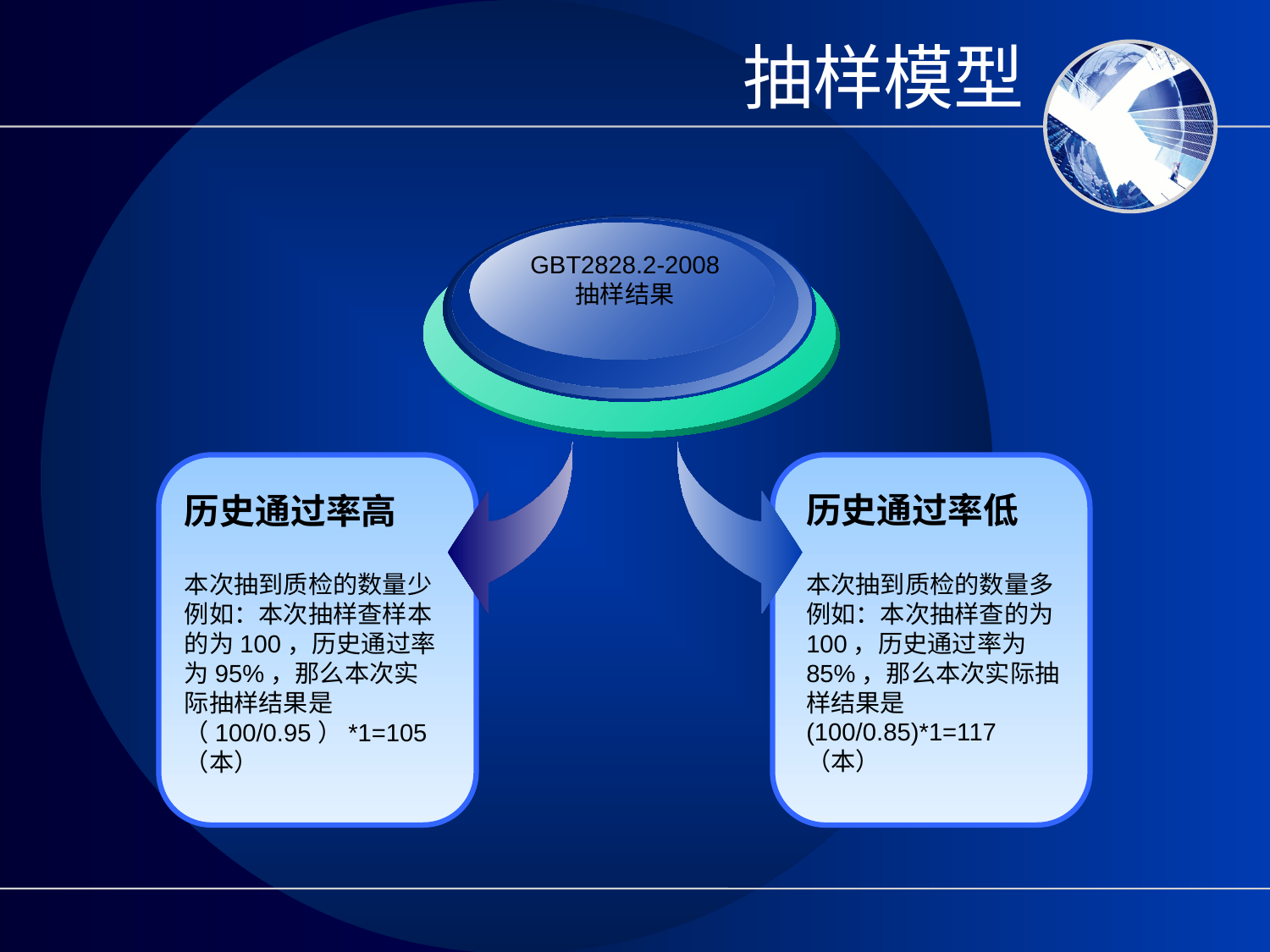

# 抽样模型

GBT2828.2-2008
抽样结果

历史通过率低

本次抽到质检的数量多
例如：本次抽样查的为100，历史通过率为85%，那么本次实际抽样结果是(100/0.85)*1=117（本）

历史通过率高

本次抽到质检的数量少
例如：本次抽样查样本的为100，历史通过率为95%，那么本次实际抽样结果是（100/0.95）*1=105（本）